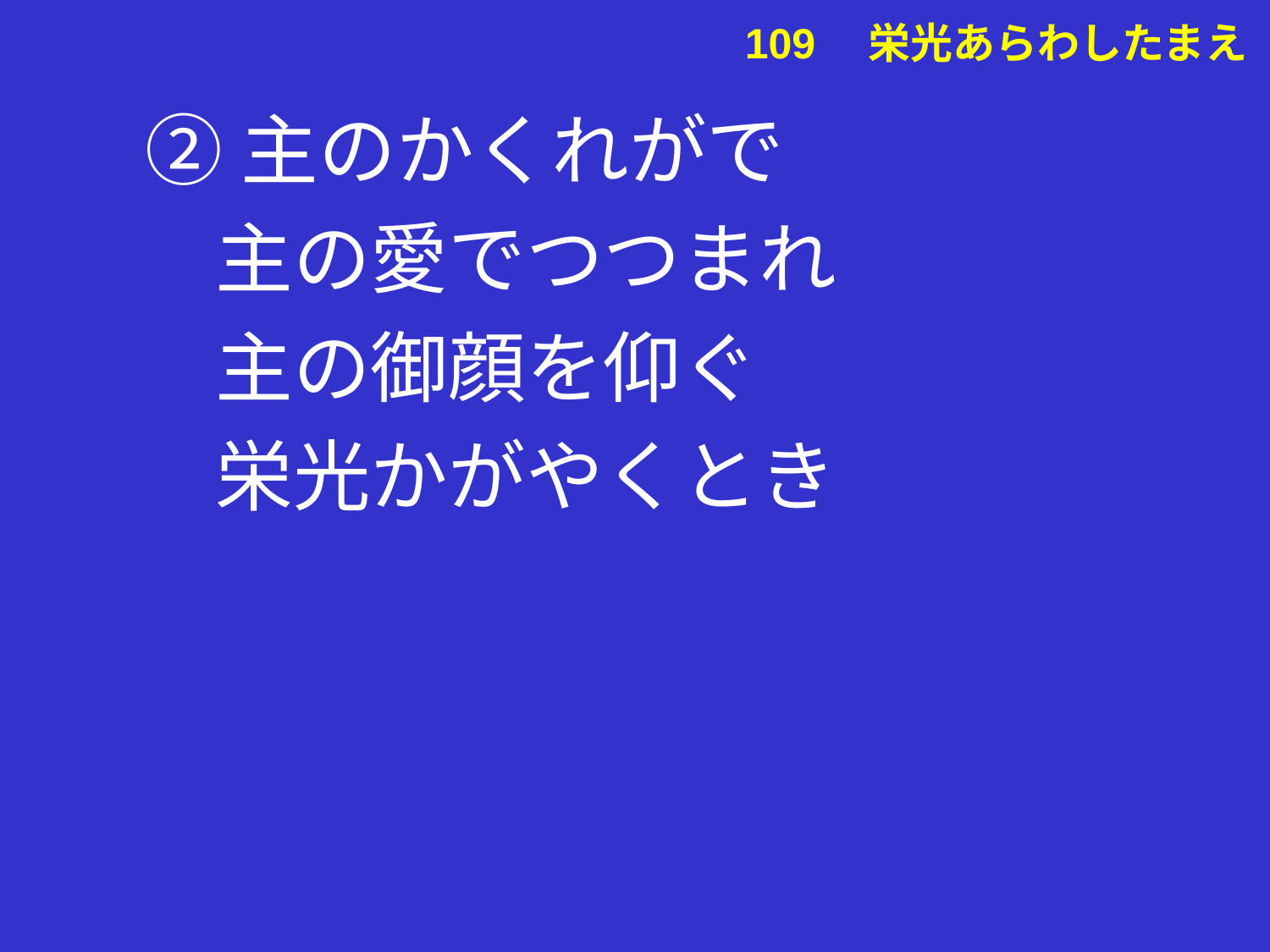

②主のかくれがで
   主の愛でつつまれ
   主の御顔を仰ぐ
   栄光かがやくとき

# 109　栄光あらわしたまえ